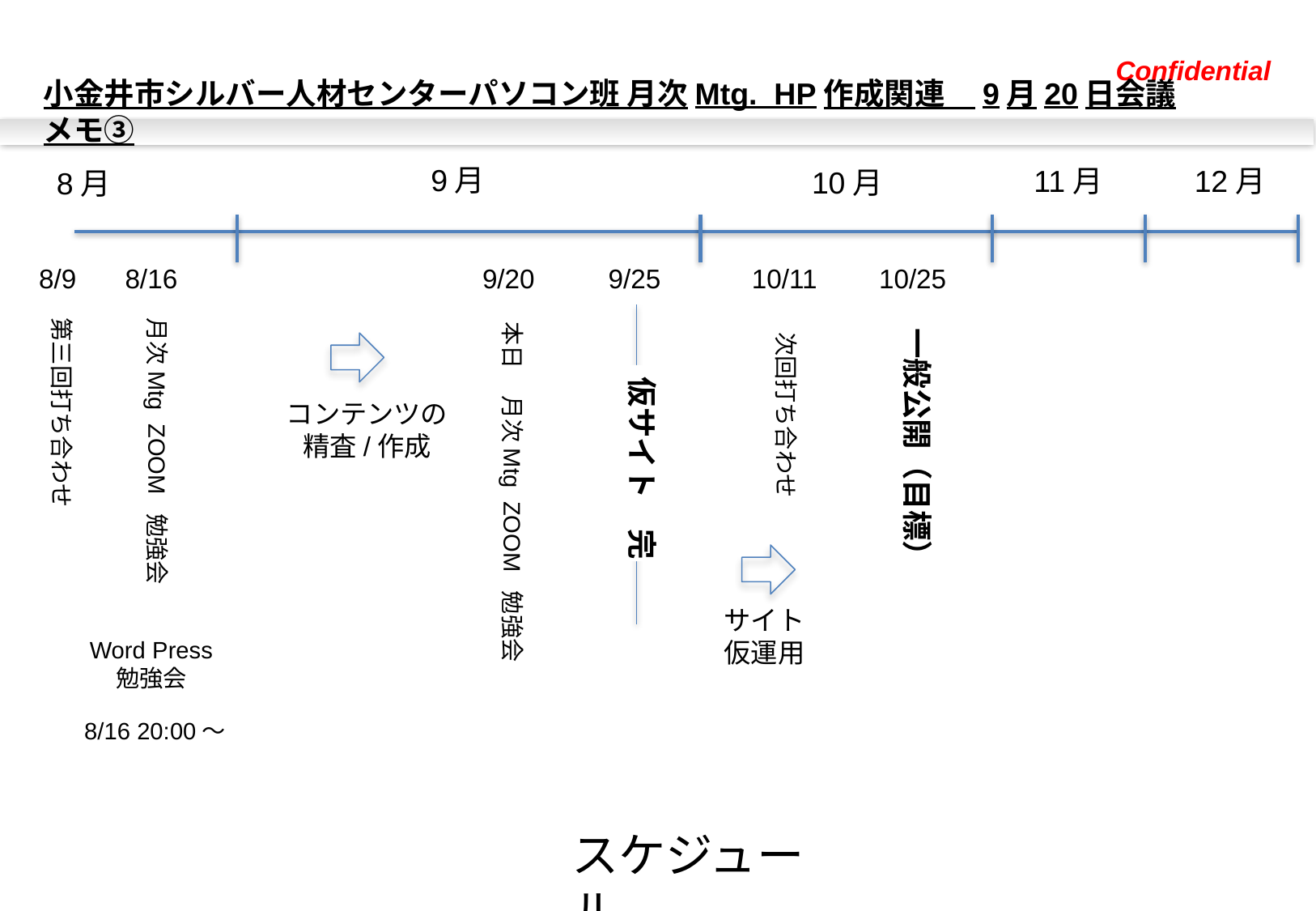

Confidential
小金井市シルバー人材センターパソコン班 月次Mtg.  HP作成関連　9月20日会議メモ③

9月
11月
12月
10月
8月
8/9
8/16
9/20
9/25
10/11
10/25
第三回打ち合わせ
月次Mtg  ZOOM  勉強会
本日
一般公開（目標）
次回打ち合わせ

仮サイト　完
月次Mtg  ZOOM  勉強会
コンテンツの
精査/作成

サイト
仮運用
Word Press
勉強会
8/16 20:00～
スケジュール